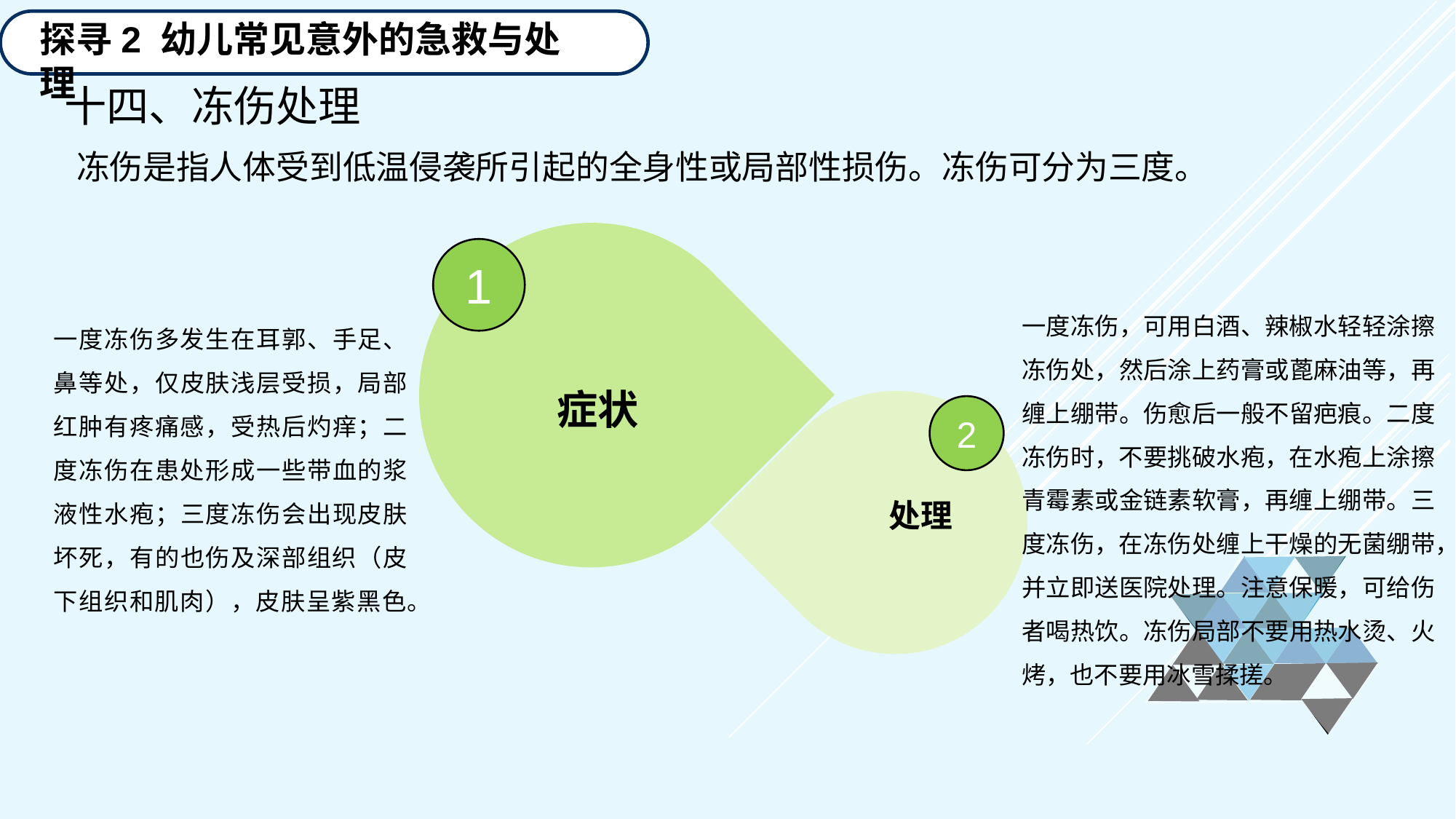

探寻2 幼儿常见意外的急救与处理
十四、冻伤处理
冻伤是指人体受到低温侵袭所引起的全身性或局部性损伤。冻伤可分为三度。

1
一度冻伤，可用白酒、辣椒水轻轻涂擦冻伤处，然后涂上药膏或蓖麻油等，再缠上绷带。伤愈后一般不留疤痕。二度冻伤时，不要挑破水疱，在水疱上涂擦青霉素或金链素软膏，再缠上绷带。三度冻伤，在冻伤处缠上干燥的无菌绷带，并立即送医院处理。注意保暖，可给伤者喝热饮。冻伤局部不要用热水烫、火烤，也不要用冰雪揉搓。
一度冻伤多发生在耳郭、手足、鼻等处，仅皮肤浅层受损，局部红肿有疼痛感，受热后灼痒；二度冻伤在患处形成一些带血的浆液性水疱；三度冻伤会出现皮肤坏死，有的也伤及深部组织（皮下组织和肌肉），皮肤呈紫黑色。
症状

2
处理
延迟符